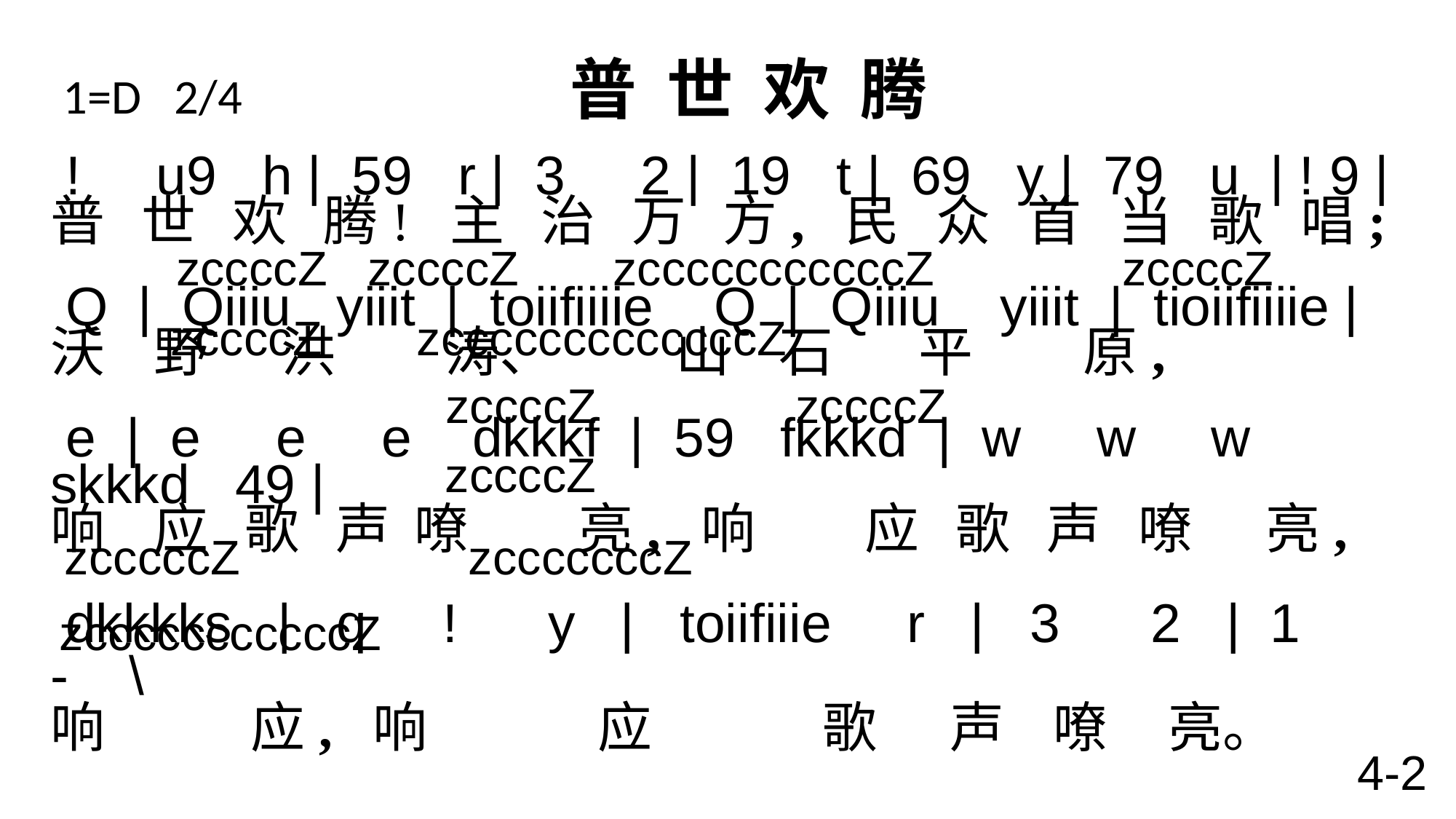

1=D   2/4                                普  世  欢  腾
 !     u9   h |  59   r |  3     2 |  19   t |  69   y |  79   u  | ! 9 |
普   世   欢   腾!  主   治   万   方,  民   众   首   当   歌   唱;

Q  |  Qiiiu   yiiit  |  toiifiiiie    Q  |  Qiiiu    yiiit  |  tioiifiiiie |
沃    野      洪         涛、          山    石       平         原,

e  |  e     e     e    dkkkf  |  59   fkkkd  |  w     w     w     skkkd   49 |
响    应   歌   声  嘹         亮,  响         应   歌   声   嘹      亮,

dkkkks   |   q     !      y   |   toiifiiie     r   |   3      2   |  1   -    \
响            应,  响              应              歌      声    嘹     亮。
 zccccZ   zccccZ       zcccccccccccZ              zccccZ    zccccZ       zcccccccccccccZ
 zccccZ               zccccZ                              zccccZ
 zcccccZ                 zcccccccZ         zcccccccccccZ
4-2